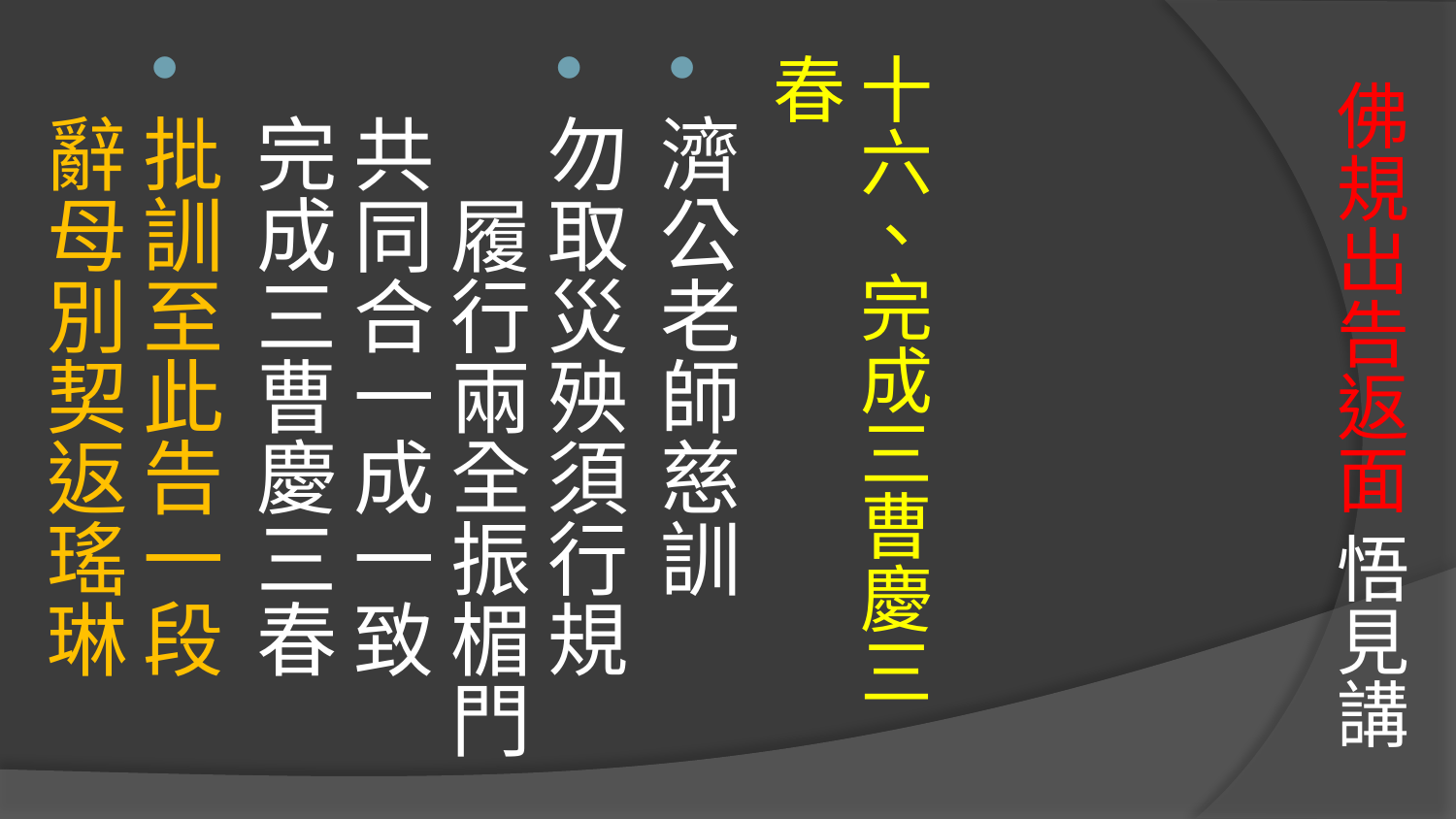

十六、完成三曹慶三春
濟公老師慈訓
勿取災殃須行規 　履行兩全振楣門
共同合一成一致　 完成三曹慶三春
批訓至此告一段　辭母別契返瑤琳
# 佛規出告返面 悟見講